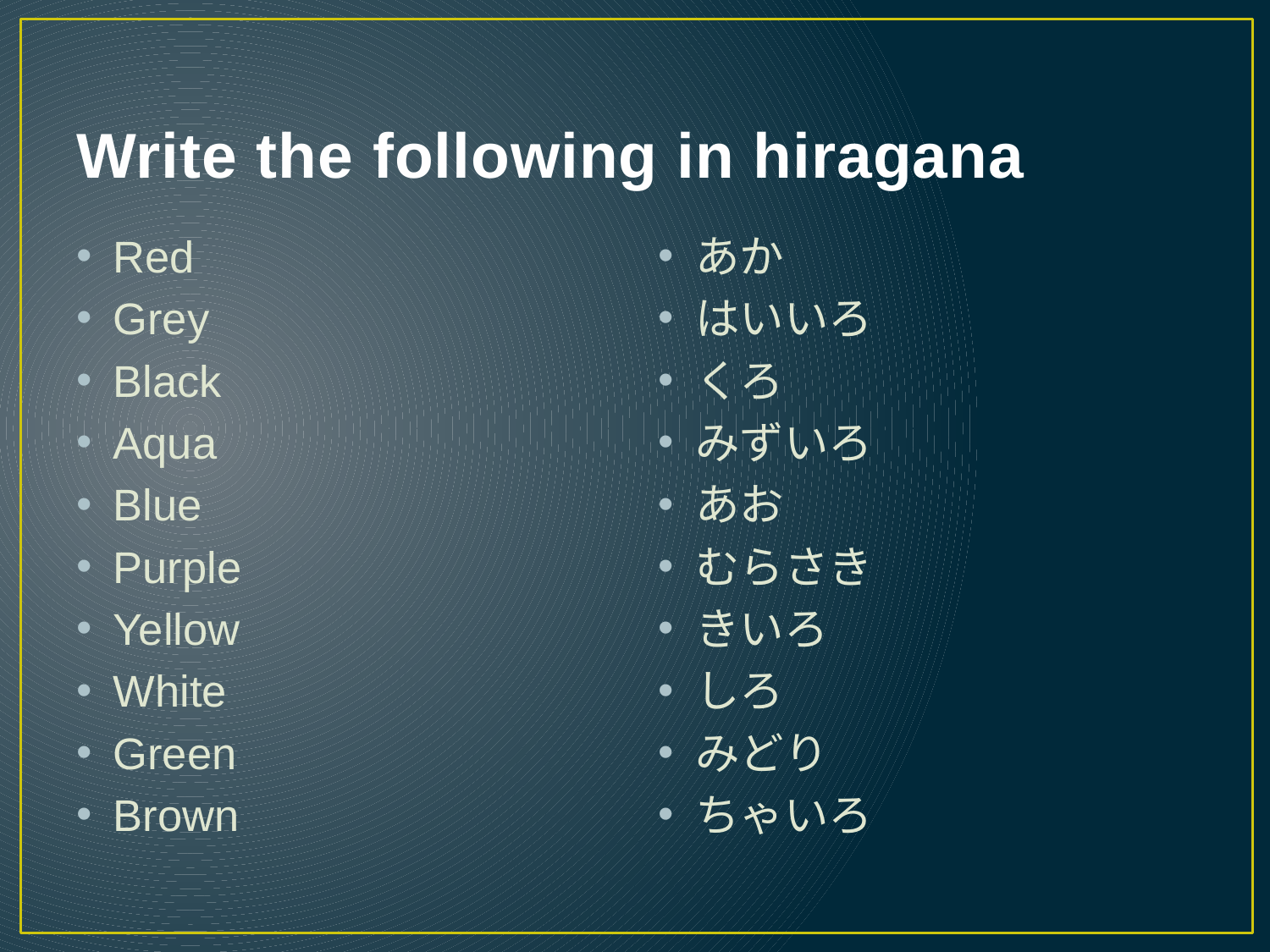

# Write the following in hiragana
Red
Grey
Black
Aqua
Blue
Purple
Yellow
White
Green
Brown
あか
はいいろ
くろ
みずいろ
あお
むらさき
きいろ
しろ
みどり
ちゃいろ